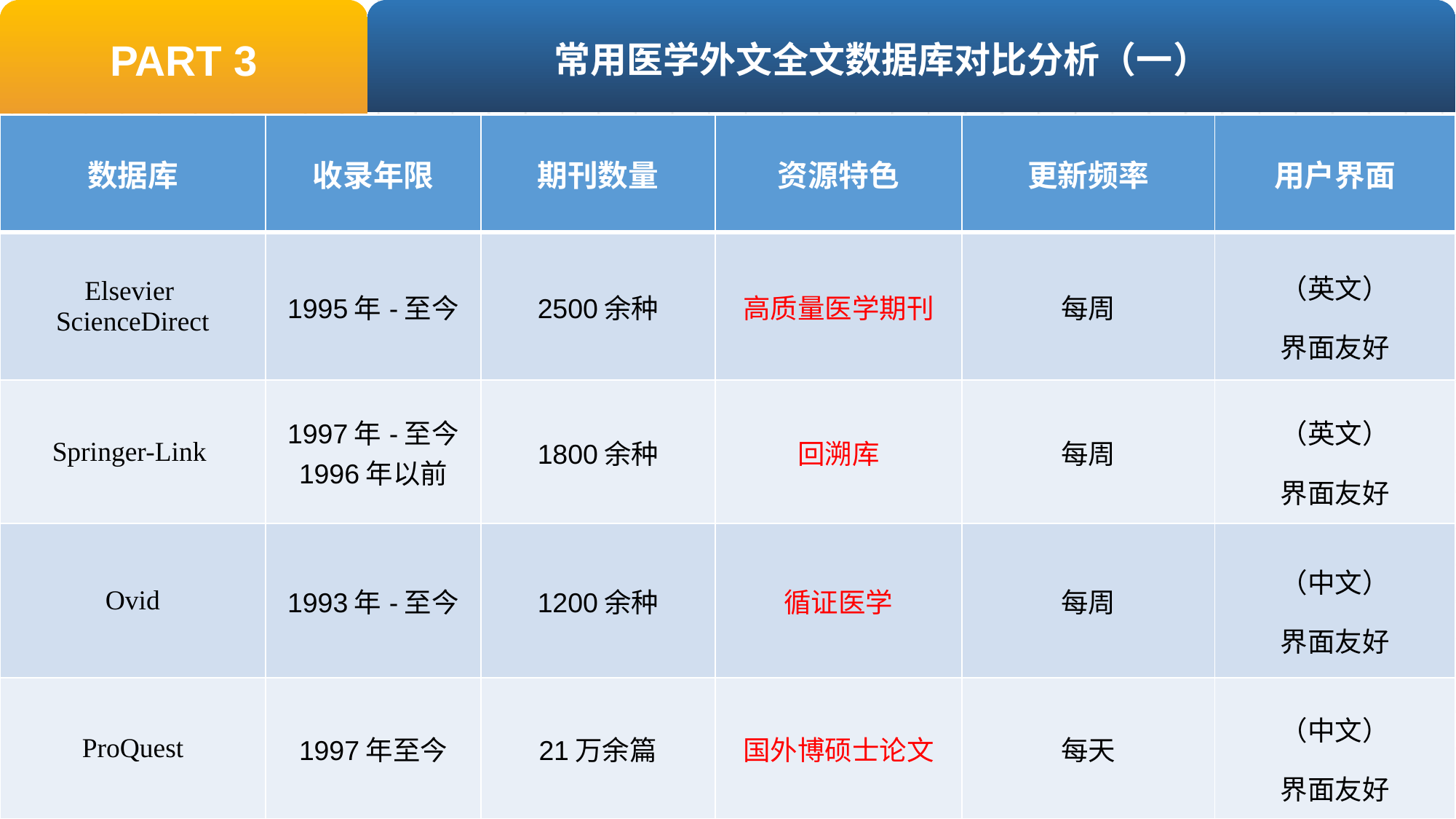

PART 3

常用医学外文全文数据库对比分析（一）
| 数据库 | 收录年限 | 期刊数量 | 资源特色 | 更新频率 | 用户界面 |
| --- | --- | --- | --- | --- | --- |
| Elsevier ScienceDirect | 1995年-至今 | 2500余种 | 高质量医学期刊 | 每周 | （英文） 界面友好 |
| Springer-Link | 1997年-至今 1996年以前 | 1800余种 | 回溯库 | 每周 | （英文） 界面友好 |
| Ovid | 1993年-至今 | 1200余种 | 循证医学 | 每周 | （中文） 界面友好 |
| ProQuest | 1997年至今 | 21万余篇 | 国外博硕士论文 | 每天 | （中文） 界面友好 |

Lore
Lorem